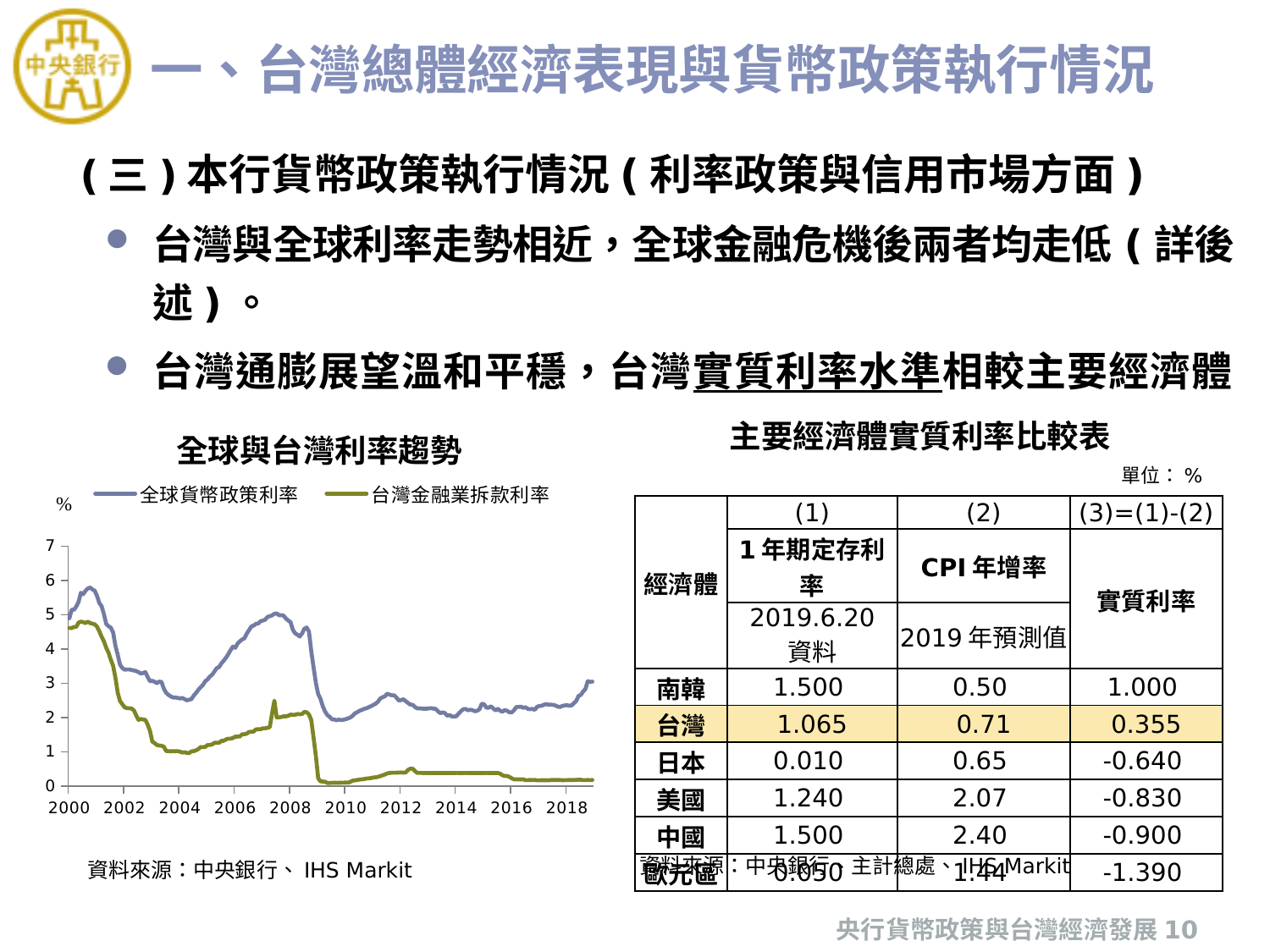

# 一、台灣總體經濟表現與貨幣政策執行情況
(三)本行貨幣政策執行情況(利率政策與信用市場方面)
台灣與全球利率走勢相近，全球金融危機後兩者均走低(詳後述)。
台灣通膨展望溫和平穩，台灣實質利率水準相較主要經濟體仍屬居中。

### Chart: 全球與台灣利率趨勢

| Category | 全球貨幣政策利率 | 台灣金融業拆款利率 |
|---|---|---|
| 36526 | 4.896098585 | 4.614 |
| 36557 | 5.146817657 | 4.611 |
| 36586 | 5.1437311 | 4.643 |
| 36617 | 5.238823116 | 4.645 |
| 36647 | 5.371669802 | 4.771 |
| 36678 | 5.640611076 | 4.797 |
| 36708 | 5.597715165 | 4.785 |
| 36739 | 5.697144464 | 4.754 |
| 36770 | 5.765214314 | 4.799 |
| 36800 | 5.794863236 | 4.758 |
| 36831 | 5.740210571 | 4.739 |
| 36861 | 5.702806096 | 4.72 |
| 36892 | 5.552190884 | 4.655 |
| 36923 | 5.343726893 | 4.517 |
| 36951 | 5.250677582 | 4.36 |
| 36982 | 5.019830083 | 4.227 |
| 37012 | 4.734820486 | 4.037 |
| 37043 | 4.664904533 | 3.895 |
| 37073 | 4.621926078 | 3.686 |
| 37104 | 4.485219839 | 3.513 |
| 37135 | 4.094354435 | 3.173 |
| 37165 | 3.836164366 | 2.727 |
| 37196 | 3.546124872 | 2.486 |
| 37226 | 3.447037449 | 2.39 |
| 37257 | 3.396628643 | 2.299 |
| 37288 | 3.405129373 | 2.277 |
| 37316 | 3.404551079 | 2.273 |
| 37347 | 3.389825453 | 2.265 |
| 37377 | 3.374258621 | 2.215 |
| 37408 | 3.35969956 | 2.071 |
| 37438 | 3.327611109 | 1.937 |
| 37469 | 3.288084859 | 1.96 |
| 37500 | 3.298797395 | 1.947 |
| 37530 | 3.328033077 | 1.933 |
| 37561 | 3.184094429 | 1.794 |
| 37591 | 3.059537752 | 1.614 |
| 37622 | 3.074152759 | 1.302 |
| 37653 | 3.046190318 | 1.258 |
| 37681 | 3.004528581 | 1.203 |
| 37712 | 3.048547599 | 1.188 |
| 37742 | 3.043193364 | 1.181 |
| 37773 | 2.847088943 | 1.156 |
| 37803 | 2.724599408 | 1.027 |
| 37834 | 2.664178947 | 1.024 |
| 37865 | 2.619864758 | 1.021 |
| 37895 | 2.588767195 | 1.024 |
| 37926 | 2.586095781 | 1.022 |
| 37956 | 2.5761904 | 1.025 |
| 37987 | 2.55850019 | 1.008 |
| 38018 | 2.574731208 | 0.984 |
| 38047 | 2.539445512 | 0.991 |
| 38078 | 2.505183955 | 0.972 |
| 38108 | 2.523532365 | 0.967 |
| 38139 | 2.540430547 | 1.018 |
| 38169 | 2.644039769 | 1.024 |
| 38200 | 2.719824882 | 1.048 |
| 38231 | 2.811947559 | 1.084 |
| 38261 | 2.887532508 | 1.142 |
| 38292 | 2.957298753 | 1.141 |
| 38322 | 3.062918201 | 1.149 |
| 38353 | 3.115187998 | 1.202 |
| 38384 | 3.199616255 | 1.203 |
| 38412 | 3.253565829 | 1.221 |
| 38443 | 3.349676428 | 1.267 |
| 38473 | 3.445873701 | 1.266 |
| 38504 | 3.47507542 | 1.265 |
| 38534 | 3.581576551 | 1.324 |
| 38565 | 3.660613182 | 1.324 |
| 38596 | 3.747905785 | 1.365 |
| 38626 | 3.854365804 | 1.388 |
| 38657 | 3.969091774 | 1.387 |
| 38687 | 4.071683296 | 1.406 |
| 38718 | 4.035660476 | 1.446 |
| 38749 | 4.156648563 | 1.449 |
| 38777 | 4.226743306 | 1.45 |
| 38808 | 4.276720836 | 1.516 |
| 38838 | 4.313228067 | 1.517 |
| 38869 | 4.446937235 | 1.533 |
| 38899 | 4.552383355 | 1.586 |
| 38930 | 4.65505616 | 1.587 |
| 38961 | 4.686049136 | 1.595 |
| 38991 | 4.733637756 | 1.658 |
| 39022 | 4.745347334 | 1.663 |
| 39052 | 4.809449719 | 1.661 |
| 39083 | 4.830099809 | 1.689 |
| 39114 | 4.855628183 | 1.691 |
| 39142 | 4.933679595 | 1.703 |
| 39173 | 4.959306903 | 1.725 |
| 39203 | 4.980429874 | 2.132 |
| 39234 | 5.027252575 | 2.496 |
| 39264 | 5.039436236 | 2.006 |
| 39295 | 4.984981825 | 2.007 |
| 39326 | 4.988207803 | 2.019 |
| 39356 | 4.971498582 | 2.038 |
| 39387 | 4.889911574 | 2.038 |
| 39417 | 4.830524889 | 2.054 |
| 39448 | 4.782645826 | 2.088 |
| 39479 | 4.561321179 | 2.082 |
| 39508 | 4.458289952 | 2.084 |
| 39539 | 4.417493828 | 2.105 |
| 39569 | 4.362913309 | 2.101 |
| 39600 | 4.453495433 | 2.105 |
| 39630 | 4.592059312 | 2.166 |
| 39661 | 4.628325732 | 2.158 |
| 39692 | 4.50405777 | 2.092 |
| 39722 | 3.930544016 | 1.926 |
| 39753 | 3.460058493 | 1.41 |
| 39783 | 3.006542487 | 0.872 |
| 39814 | 2.683117191 | 0.233 |
| 39845 | 2.554366151 | 0.143 |
| 39873 | 2.33347141 | 0.137 |
| 39904 | 2.180612159 | 0.131 |
| 39934 | 2.075279225 | 0.097 |
| 39965 | 2.023114398 | 0.097 |
| 39995 | 1.950528395 | 0.1 |
| 40026 | 1.94354362 | 0.101 |
| 40057 | 1.928057632 | 0.1 |
| 40087 | 1.940886624 | 0.101 |
| 40118 | 1.931115297 | 0.104 |
| 40148 | 1.937563013 | 0.106 |
| 40179 | 1.956281995 | 0.108 |
| 40210 | 1.977492963 | 0.104 |
| 40238 | 2.005942809 | 0.13 |
| 40269 | 2.056521808 | 0.164 |
| 40299 | 2.125978735 | 0.174 |
| 40330 | 2.160190876 | 0.183 |
| 40360 | 2.202302244 | 0.196 |
| 40391 | 2.226237383 | 0.203 |
| 40422 | 2.257149262 | 0.21 |
| 40452 | 2.274042949 | 0.226 |
| 40483 | 2.306355725 | 0.231 |
| 40513 | 2.334966724 | 0.239 |
| 40544 | 2.373534172 | 0.257 |
| 40575 | 2.40741607 | 0.262 |
| 40603 | 2.468059301 | 0.274 |
| 40634 | 2.559280077 | 0.296 |
| 40664 | 2.595935437 | 0.319 |
| 40695 | 2.625484255 | 0.344 |
| 40725 | 2.701428866 | 0.375 |
| 40756 | 2.669182175 | 0.388 |
| 40787 | 2.653321829 | 0.394 |
| 40817 | 2.652123341 | 0.395 |
| 40848 | 2.582691137 | 0.396 |
| 40878 | 2.499047976 | 0.4 |
| 40909 | 2.511764587 | 0.403 |
| 40940 | 2.536433104 | 0.399 |
| 40969 | 2.481651549 | 0.402 |
| 41000 | 2.429106907 | 0.476 |
| 41030 | 2.381257065 | 0.512 |
| 41061 | 2.373197499 | 0.513 |
| 41091 | 2.310554168 | 0.445 |
| 41122 | 2.267373488 | 0.388 |
| 41153 | 2.273374554 | 0.389 |
| 41183 | 2.263062078 | 0.388 |
| 41214 | 2.259361693 | 0.386 |
| 41244 | 2.257987044 | 0.388 |
| 41275 | 2.269305719 | 0.387 |
| 41306 | 2.276641963 | 0.387 |
| 41334 | 2.263123246 | 0.387 |
| 41365 | 2.254902527 | 0.386 |
| 41395 | 2.186154698 | 0.386 |
| 41426 | 2.128999761 | 0.386 |
| 41456 | 2.154231015 | 0.386 |
| 41487 | 2.133575361 | 0.386 |
| 41518 | 2.055706402 | 0.386 |
| 41548 | 2.076331659 | 0.387 |
| 41579 | 2.037116218 | 0.386 |
| 41609 | 2.027507293 | 0.387 |
| 41640 | 2.044205061 | 0.388 |
| 41671 | 2.118222883 | 0.387 |
| 41699 | 2.190326835 | 0.387 |
| 41730 | 2.247025733 | 0.387 |
| 41760 | 2.252189751 | 0.388 |
| 41791 | 2.216084678 | 0.387 |
| 41821 | 2.230936133 | 0.387 |
| 41852 | 2.217019662 | 0.386 |
| 41883 | 2.186845839 | 0.387 |
| 41913 | 2.200096895 | 0.387 |
| 41944 | 2.242334797 | 0.387 |
| 41974 | 2.405071884 | 0.387 |
| 42005 | 2.390102812 | 0.387 |
| 42036 | 2.292077253 | 0.388 |
| 42064 | 2.289528494 | 0.387 |
| 42095 | 2.33285058 | 0.387 |
| 42125 | 2.264590852 | 0.387 |
| 42156 | 2.209051915 | 0.387 |
| 42186 | 2.261871686 | 0.387 |
| 42217 | 2.198966953 | 0.367 |
| 42248 | 2.174781474 | 0.32 |
| 42278 | 2.223340774 | 0.301 |
| 42309 | 2.198663473 | 0.301 |
| 42339 | 2.156421121 | 0.275 |
| 42370 | 2.150974468 | 0.233 |
| 42401 | 2.217317737 | 0.202 |
| 42430 | 2.308586041 | 0.201 |
| 42461 | 2.31337037 | 0.201 |
| 42491 | 2.319869465 | 0.201 |
| 42522 | 2.285404175 | 0.201 |
| 42552 | 2.30288458 | 0.178 |
| 42583 | 2.255906432 | 0.178 |
| 42614 | 2.246892716 | 0.184 |
| 42644 | 2.255591099 | 0.178 |
| 42675 | 2.225739159 | 0.183 |
| 42705 | 2.316027214 | 0.174 |
| 42736 | 2.33819792 | 0.173 |
| 42767 | 2.347469573 | 0.177 |
| 42795 | 2.377705198 | 0.176 |
| 42826 | 2.392284765 | 0.175 |
| 42856 | 2.37750808 | 0.172 |
| 42887 | 2.37834627 | 0.183 |
| 42917 | 2.372080385 | 0.184 |
| 42948 | 2.353415722 | 0.18 |
| 42979 | 2.319494075 | 0.184 |
| 43009 | 2.310984549 | 0.181 |
| 43040 | 2.343189197 | 0.177 |
| 43070 | 2.356172085 | 0.179 |
| 43101 | 2.364394948 | 0.18 |
| 43132 | 2.347146516 | 0.181 |
| 43160 | 2.357022041 | 0.18 |
| 43191 | 2.425017232 | 0.184 |
| 43221 | 2.486452644 | 0.186 |
| 43252 | 2.632638483 | 0.192 |
| 43282 | 2.662736543 | 0.188 |
| 43313 | 2.762414451 | 0.178 |
| 43344 | 2.835501074 | 0.178 |
| 43374 | 3.064368875 | 0.183 |
| 43405 | 3.038378721 | 0.179 |
| 43435 | 3.05010079 | 0.183 |
主要經濟體實質利率比較表
單位：%
| 經濟體 | (1) | (2) | (3)=(1)-(2) |
| --- | --- | --- | --- |
|  | 1年期定存利率 | CPI年增率 | 實質利率 |
|  | 2019.6.20 資料 | 2019年預測值 |  |
| 南韓 | 1.500 | 0.50 | 1.000 |
| 台灣 | 1.065 | 0.71 | 0.355 |
| 日本 | 0.010 | 0.65 | -0.640 |
| 美國 | 1.240 | 2.07 | -0.830 |
| 中國 | 1.500 | 2.40 | -0.900 |
| 歐元區 | 0.050 | 1.44 | -1.390 |
資料來源：中央銀行、主計總處、IHS Markit
資料來源：中央銀行、IHS Markit
央行貨幣政策與台灣經濟發展
10